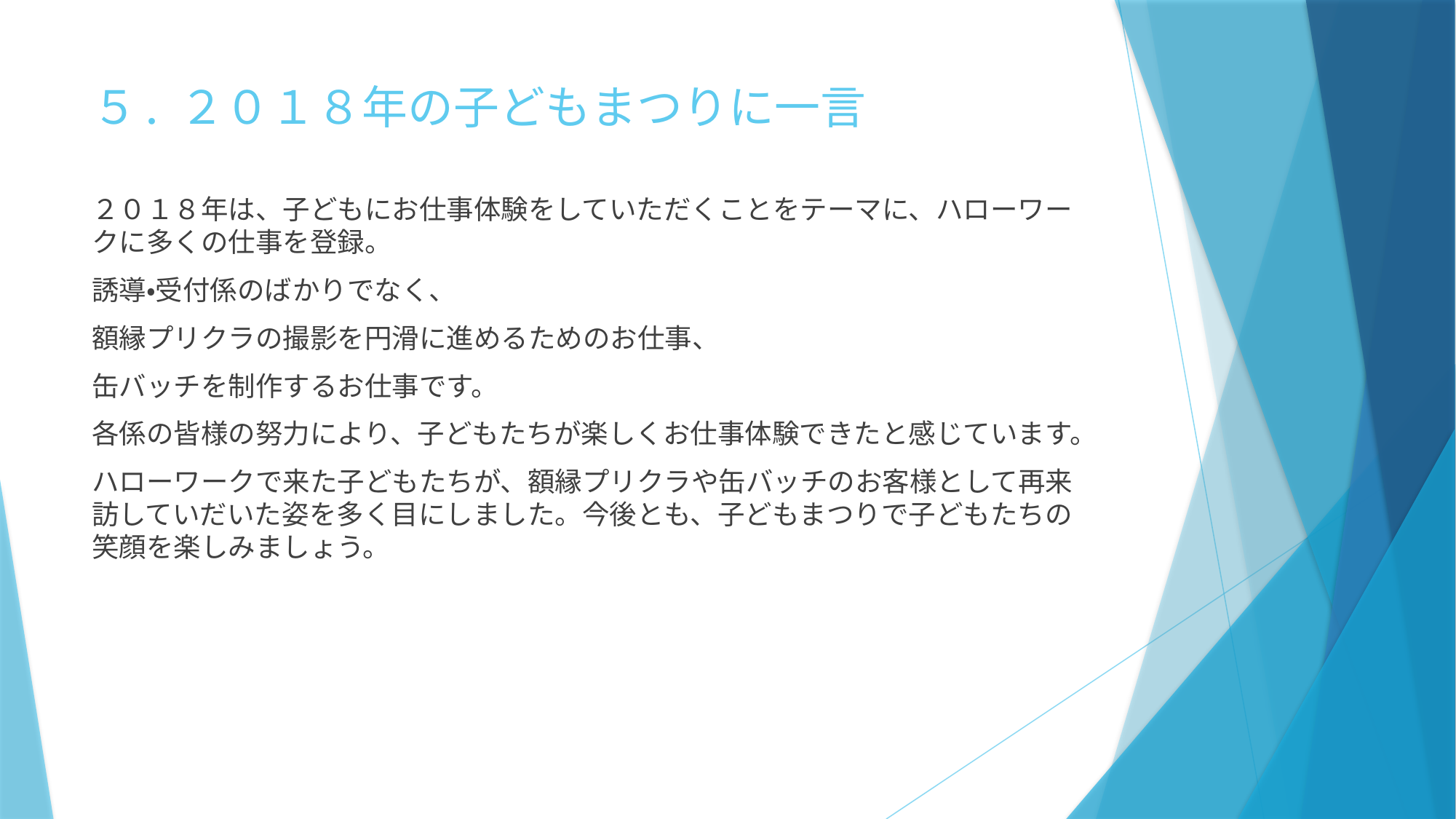

# ５. ２０１８年の子どもまつりに一言
２０１８年は、子どもにお仕事体験をしていただくことをテーマに、ハローワークに多くの仕事を登録。
誘導・受付係のばかりでなく、
額縁プリクラの撮影を円滑に進めるためのお仕事、
缶バッチを制作するお仕事です。
各係の皆様の努力により、子どもたちが楽しくお仕事体験できたと感じています。
ハローワークで来た子どもたちが、額縁プリクラや缶バッチのお客様として再来訪していだいた姿を多く目にしました。今後とも、子どもまつりで子どもたちの笑顔を楽しみましょう。